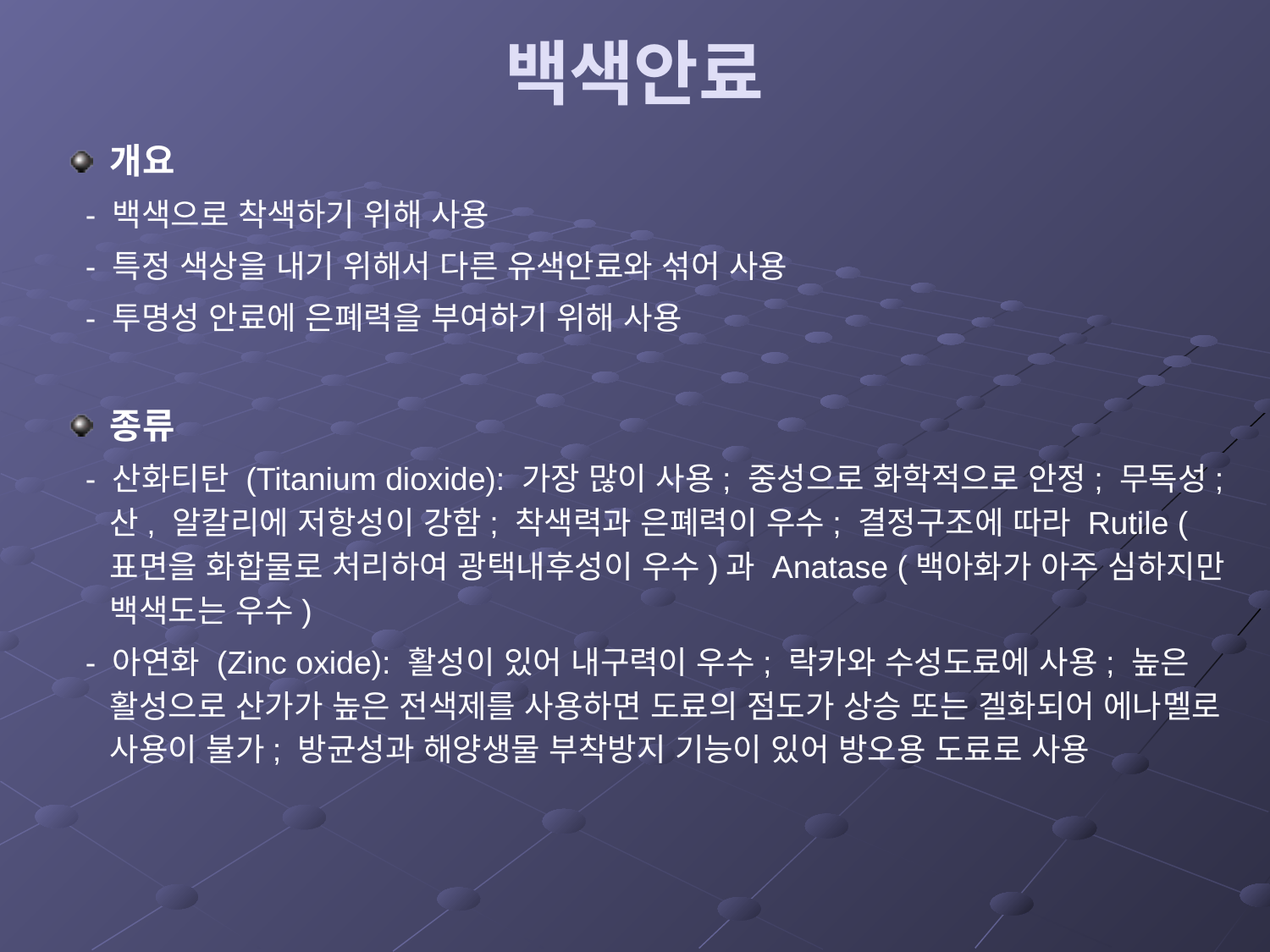

# 백색안료
개요
  - 백색으로 착색하기 위해 사용
  - 특정 색상을 내기 위해서 다른 유색안료와 섞어 사용
  - 투명성 안료에 은폐력을 부여하기 위해 사용

종류
  - 산화티탄 (Titanium dioxide): 가장 많이 사용; 중성으로 화학적으로 안정; 무독성; 산, 알칼리에 저항성이 강함; 착색력과 은폐력이 우수; 결정구조에 따라 Rutile (표면을 화합물로 처리하여 광택내후성이 우수)과 Anatase (백아화가 아주 심하지만 백색도는 우수)
  - 아연화 (Zinc oxide): 활성이 있어 내구력이 우수; 락카와 수성도료에 사용; 높은 활성으로 산가가 높은 전색제를 사용하면 도료의 점도가 상승 또는 겔화되어 에나멜로 사용이 불가; 방균성과 해양생물 부착방지 기능이 있어 방오용 도료로 사용